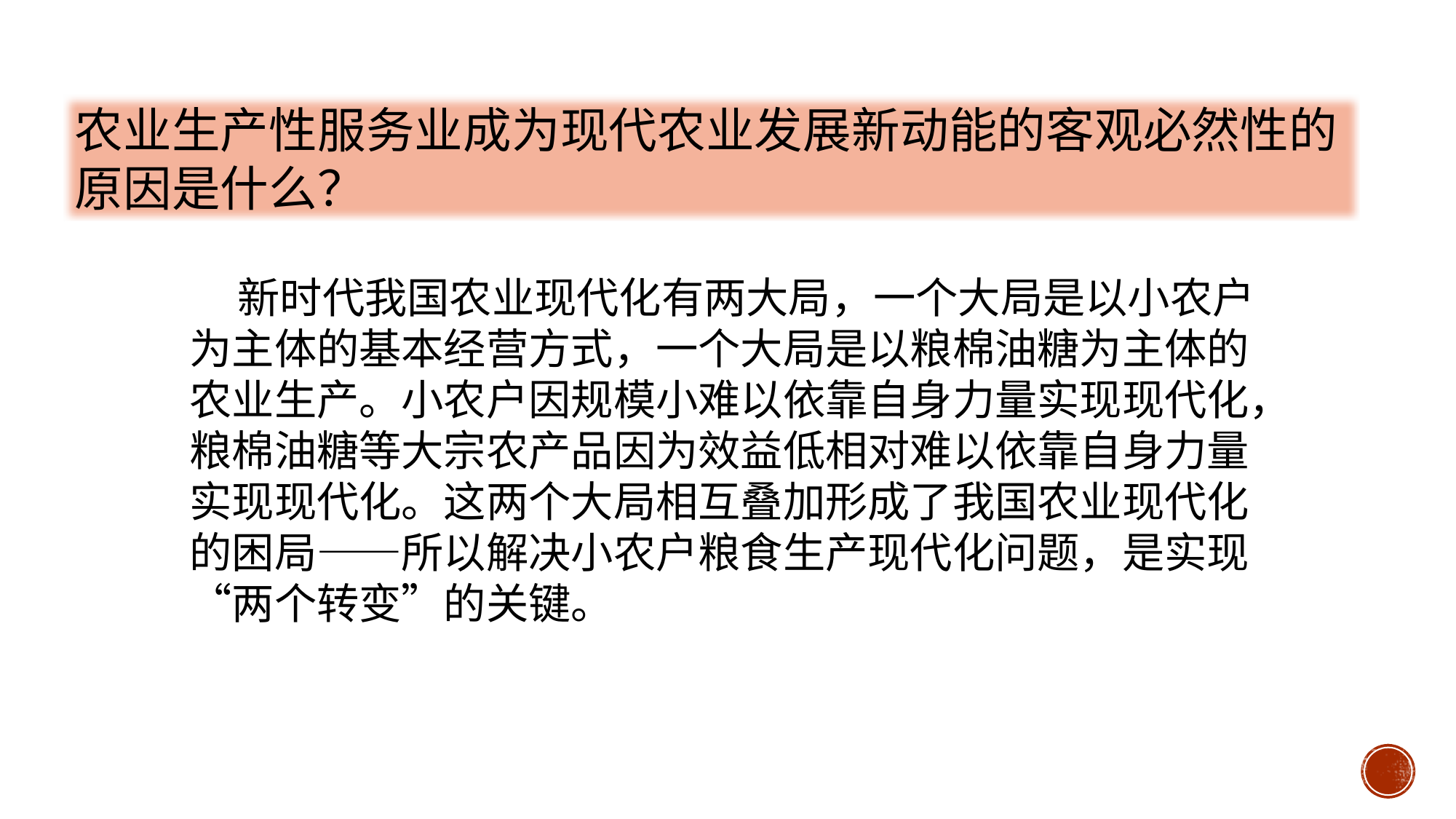

农业生产性服务业成为现代农业发展新动能的客观必然性的原因是什么？
    新时代我国农业现代化有两大局，一个大局是以小农户为主体的基本经营方式，一个大局是以粮棉油糖为主体的农业生产。小农户因规模小难以依靠自身力量实现现代化，粮棉油糖等大宗农产品因为效益低相对难以依靠自身力量实现现代化。这两个大局相互叠加形成了我国农业现代化的困局——所以解决小农户粮食生产现代化问题，是实现“两个转变”的关键。